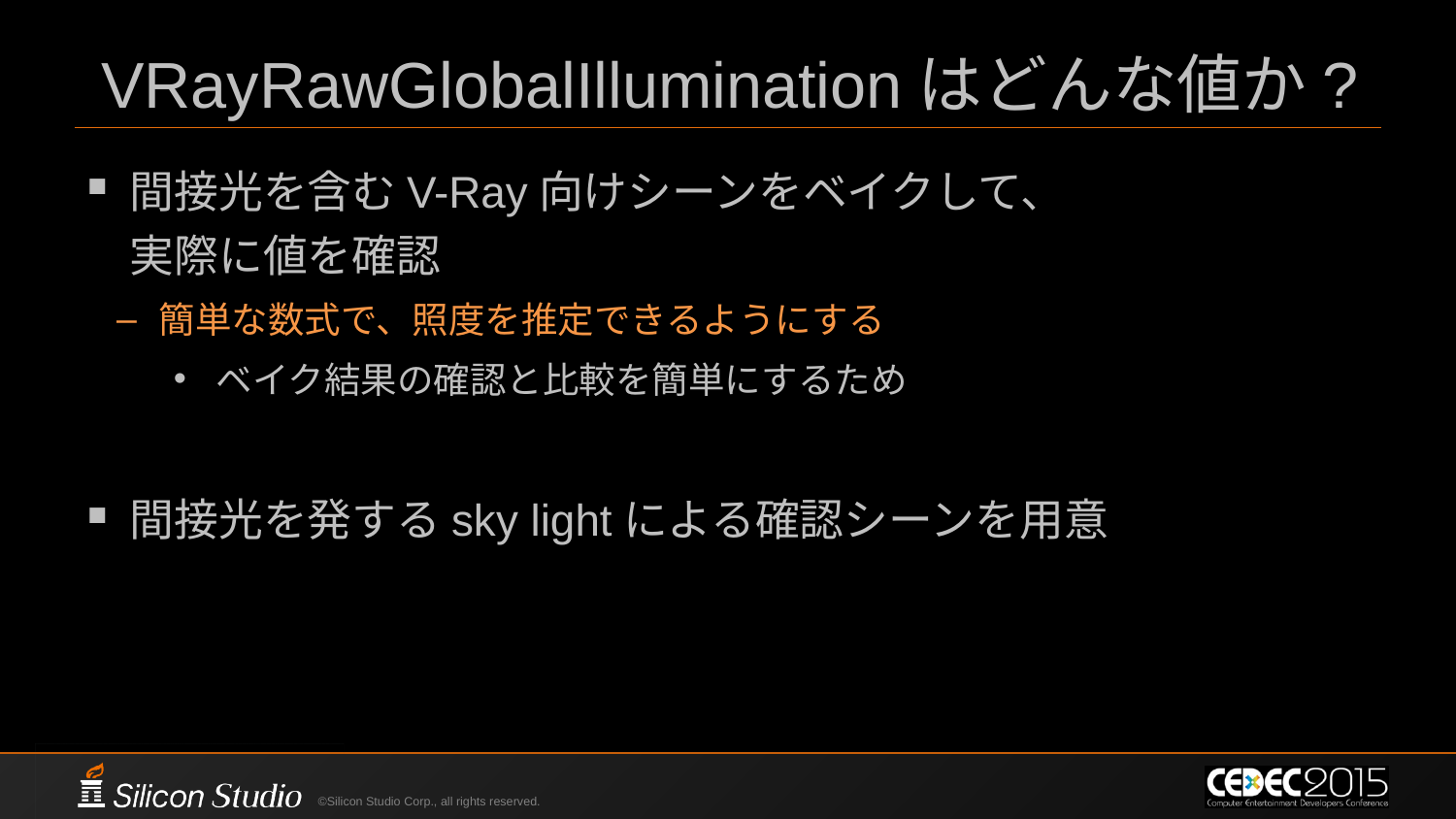

# VRayRawGlobalIlluminationはどんな値か?
間接光を含むV-Ray向けシーンをベイクして、
実際に値を確認
簡単な数式で、照度を推定できるようにする
ベイク結果の確認と比較を簡単にするため

間接光を発するsky lightによる確認シーンを用意